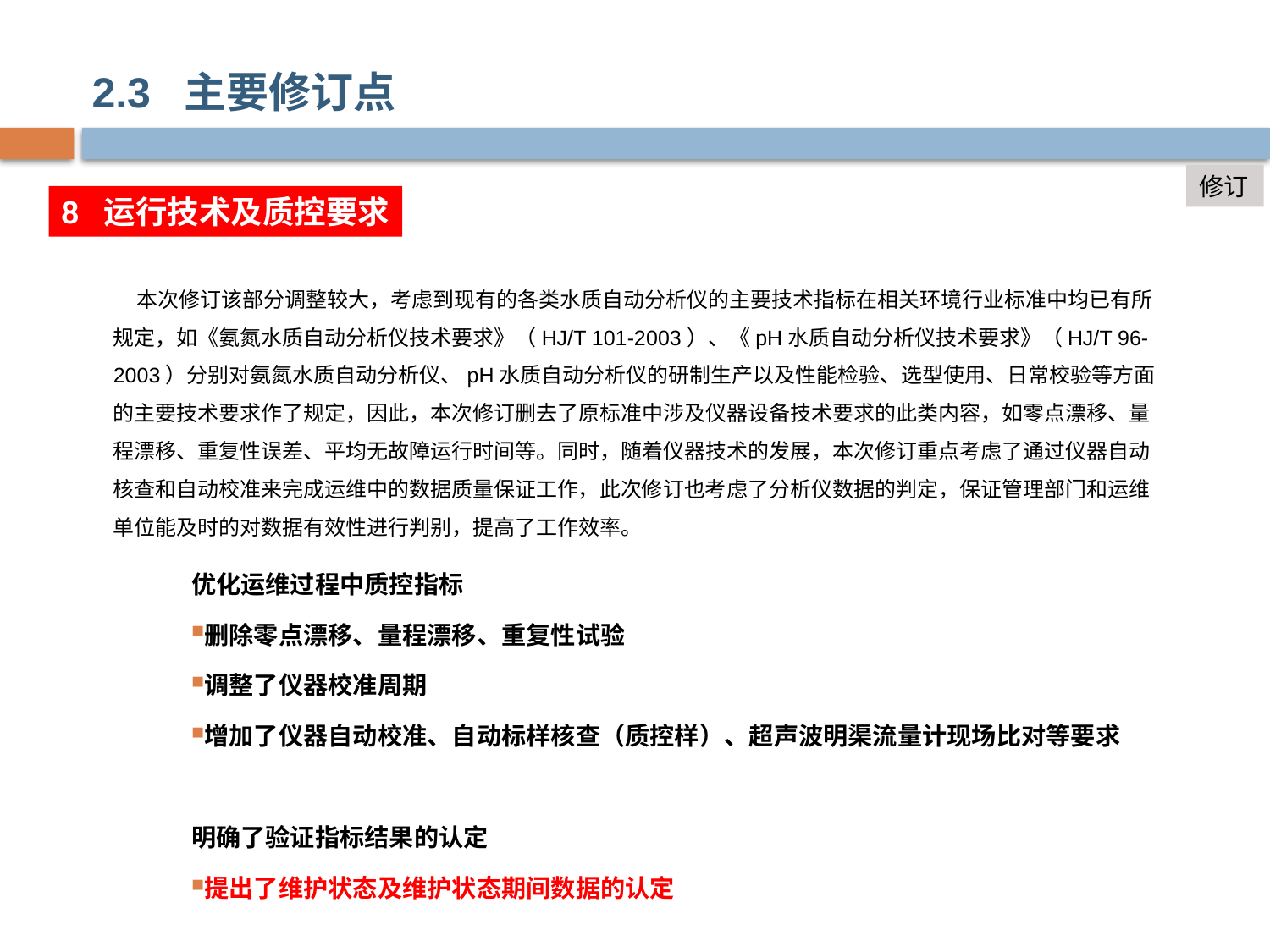

2.3  主要修订点
修订
8  运行技术及质控要求
    本次修订该部分调整较大，考虑到现有的各类水质自动分析仪的主要技术指标在相关环境行业标准中均已有所规定，如《氨氮水质自动分析仪技术要求》（HJ/T 101-2003）、《pH水质自动分析仪技术要求》（HJ/T 96-2003）分别对氨氮水质自动分析仪、pH水质自动分析仪的研制生产以及性能检验、选型使用、日常校验等方面的主要技术要求作了规定，因此，本次修订删去了原标准中涉及仪器设备技术要求的此类内容，如零点漂移、量程漂移、重复性误差、平均无故障运行时间等。同时，随着仪器技术的发展，本次修订重点考虑了通过仪器自动核查和自动校准来完成运维中的数据质量保证工作，此次修订也考虑了分析仪数据的判定，保证管理部门和运维单位能及时的对数据有效性进行判别，提高了工作效率。
优化运维过程中质控指标
删除零点漂移、量程漂移、重复性试验
调整了仪器校准周期
增加了仪器自动校准、自动标样核查（质控样）、超声波明渠流量计现场比对等要求

明确了验证指标结果的认定
提出了维护状态及维护状态期间数据的认定
22